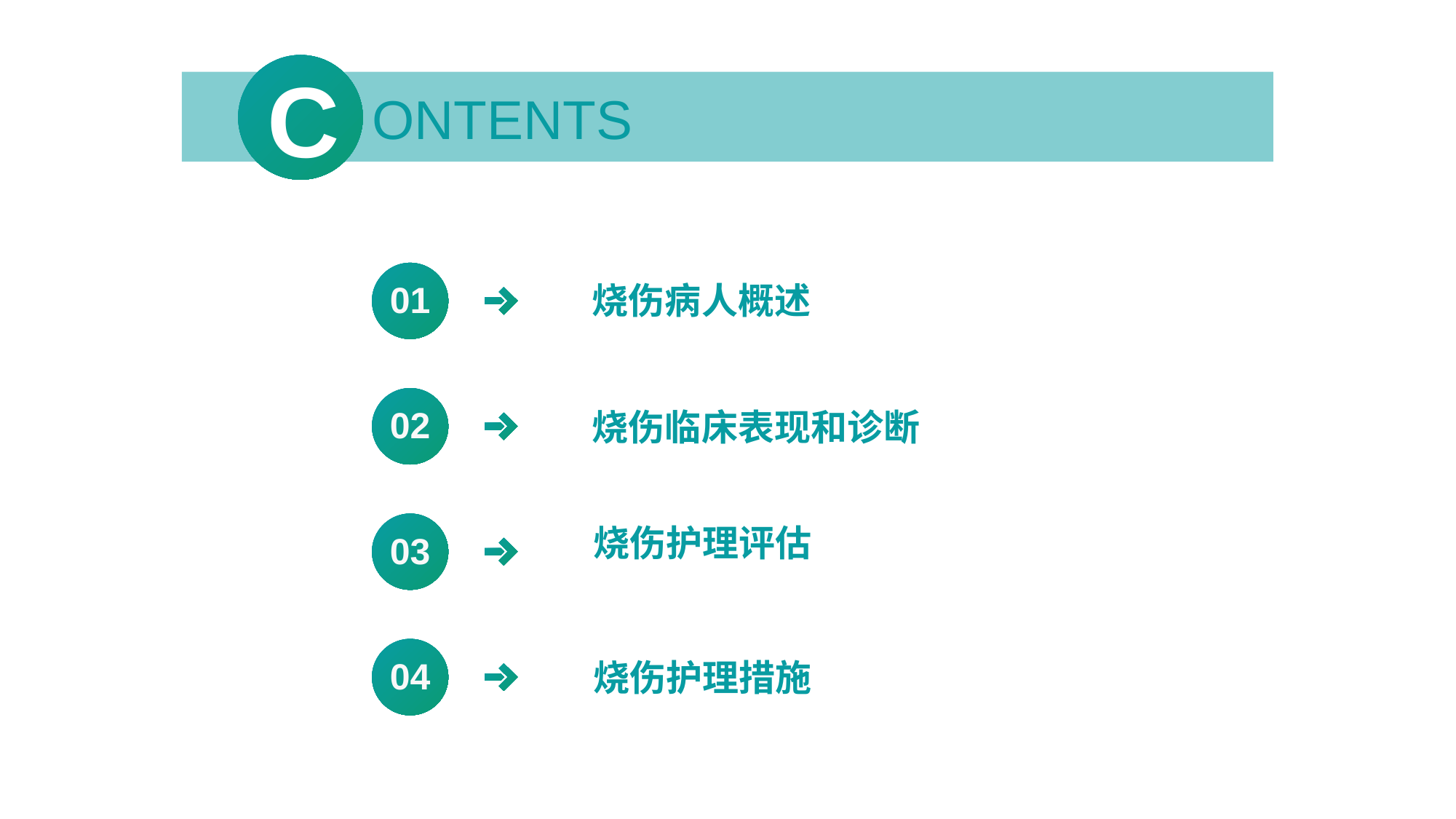

C

ONTENTS
01
烧伤病人概述

02
烧伤临床表现和诊断

03
烧伤护理评估

04
烧伤护理措施